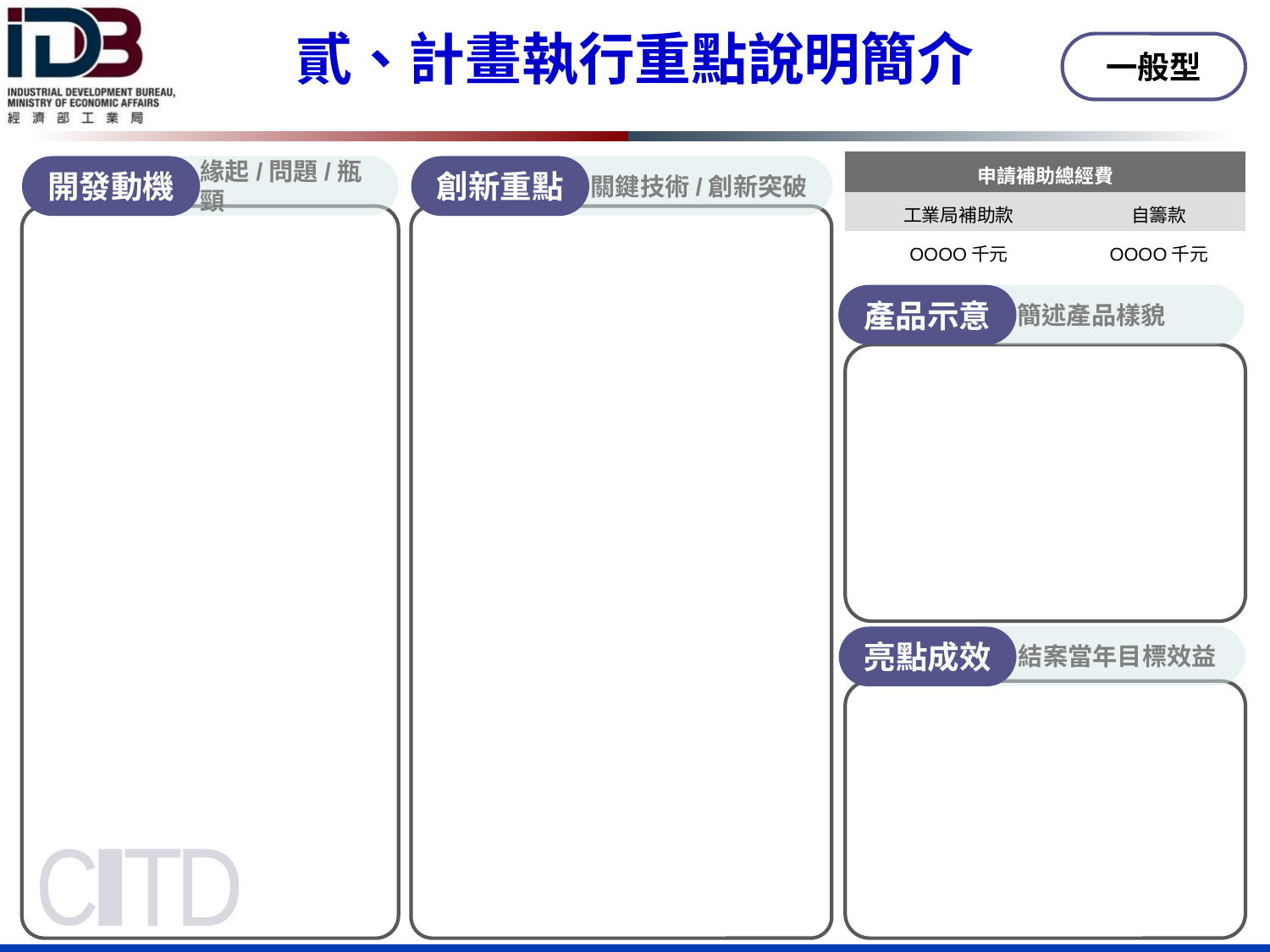

貳、計畫執行重點說明簡介
一般型
| 申請補助總經費 |  |
| --- | --- |
| 工業局補助款 | 自籌款 |
| OOOO千元 | OOOO千元 |
關鍵技術/創新突破
創新重點
緣起/問題/瓶頸
開發動機

簡述產品樣貌
產品示意

結案當年目標效益
亮點成效

C
I
T
D